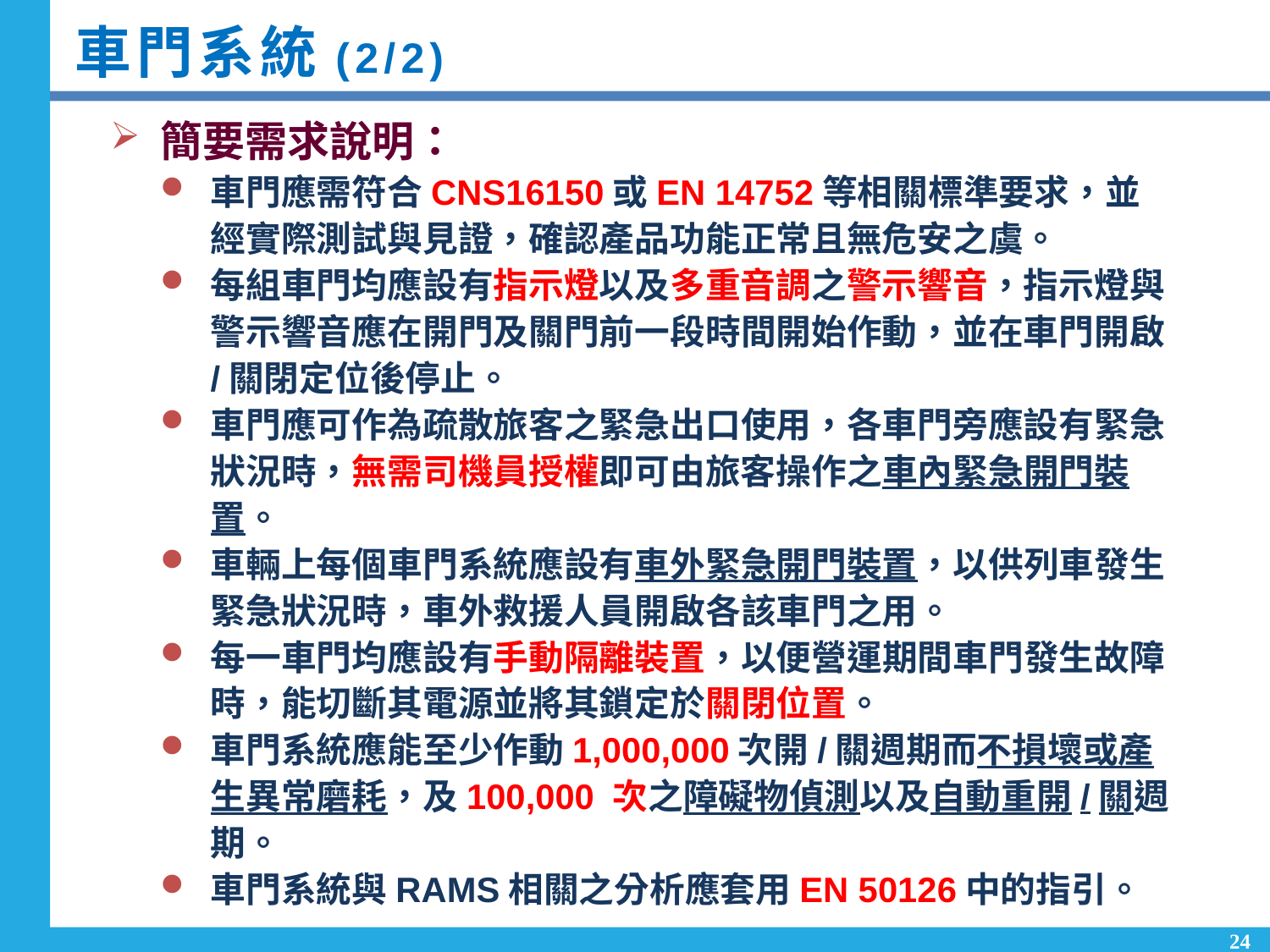

# 車門系統(2/2)
簡要需求說明：
車門應需符合CNS16150或EN 14752等相關標準要求，並經實際測試與見證，確認產品功能正常且無危安之虞。
每組車門均應設有指示燈以及多重音調之警示響音，指示燈與警示響音應在開門及關門前一段時間開始作動，並在車門開啟/關閉定位後停止。
車門應可作為疏散旅客之緊急出口使用，各車門旁應設有緊急狀況時，無需司機員授權即可由旅客操作之車內緊急開門裝置。
車輛上每個車門系統應設有車外緊急開門裝置，以供列車發生緊急狀況時，車外救援人員開啟各該車門之用。
每一車門均應設有手動隔離裝置，以便營運期間車門發生故障時，能切斷其電源並將其鎖定於關閉位置。
車門系統應能至少作動1,000,000次開/關週期而不損壞或產生異常磨耗，及100,000 次之障礙物偵測以及自動重開/關週期。
車門系統與RAMS相關之分析應套用EN 50126中的指引。